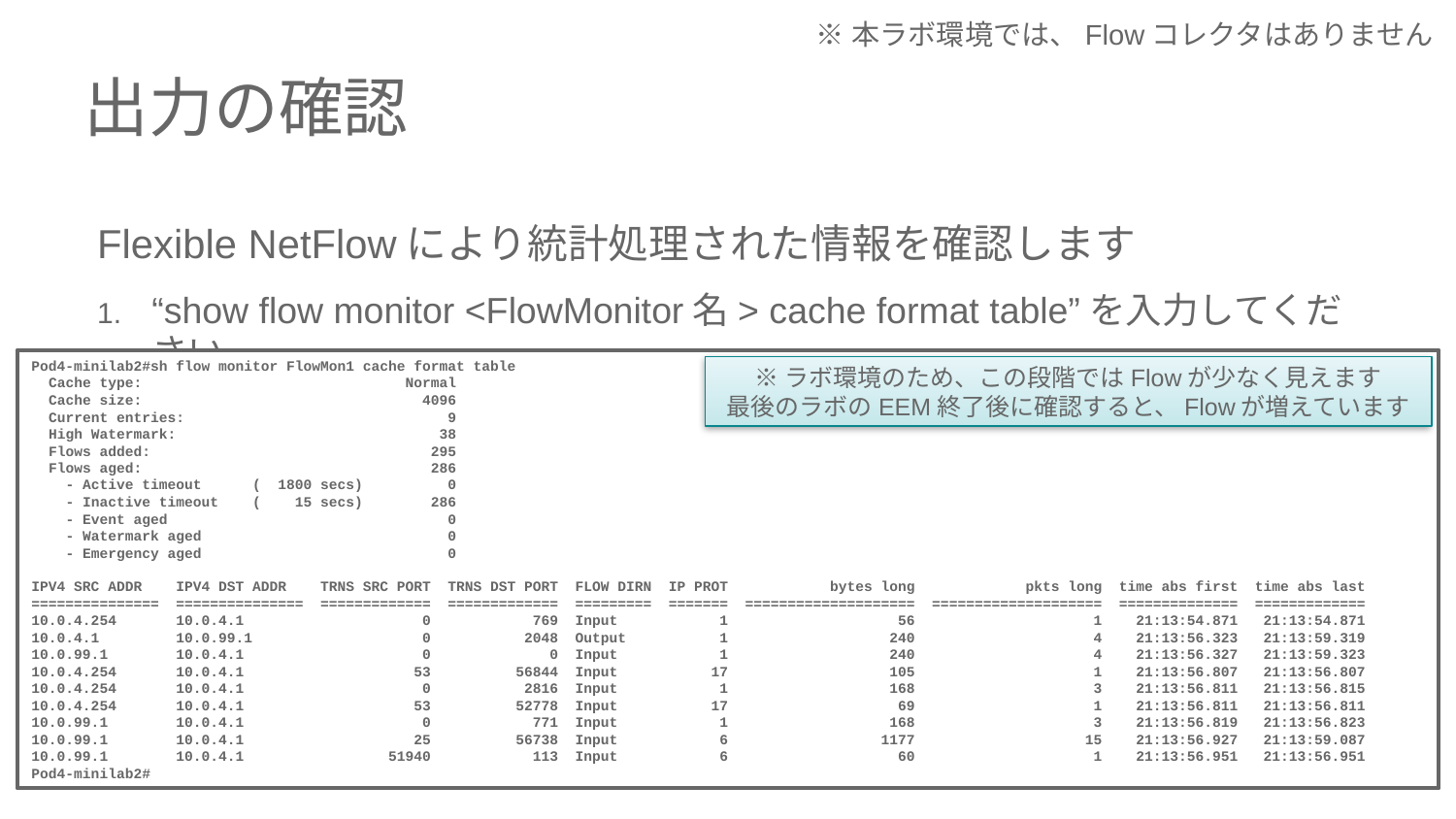

※本ラボ環境では、Flowコレクタはありません
# 出力の確認
Flexible NetFlowにより統計処理された情報を確認します
“show flow monitor <FlowMonitor名> cache format table”を入力してください

Pod4-minilab2#sh flow monitor FlowMon1 cache format table
  Cache type:                               Normal
  Cache size:                                 4096
  Current entries:                               9
  High Watermark:                               38
  Flows added:                                 295
  Flows aged:                                  286
    - Active timeout      (  1800 secs)          0
    - Inactive timeout    (    15 secs)        286
    - Event aged                                 0
    - Watermark aged                             0
    - Emergency aged                             0

IPV4 SRC ADDR    IPV4 DST ADDR    TRNS SRC PORT  TRNS DST PORT  FLOW DIRN  IP PROT            bytes long             pkts long  time abs first  time abs last
===============  ===============  =============  =============  =========  =======  ====================  ====================  ==============  =============
10.0.4.254       10.0.4.1                     0            769  Input            1                    56                     1    21:13:54.871   21:13:54.871
10.0.4.1         10.0.99.1                    0           2048  Output           1                   240                     4    21:13:56.323   21:13:59.319
10.0.99.1        10.0.4.1                     0              0  Input            1                   240                     4    21:13:56.327   21:13:59.323
10.0.4.254       10.0.4.1                    53          56844  Input           17                   105                     1    21:13:56.807   21:13:56.807
10.0.4.254       10.0.4.1                     0           2816  Input            1                   168                     3    21:13:56.811   21:13:56.815
10.0.4.254       10.0.4.1                    53          52778  Input           17                    69                     1    21:13:56.811   21:13:56.811
10.0.99.1        10.0.4.1                     0            771  Input            1                   168                     3    21:13:56.819   21:13:56.823
10.0.99.1        10.0.4.1                    25          56738  Input            6                  1177                    15    21:13:56.927   21:13:59.087
10.0.99.1        10.0.4.1                 51940            113  Input            6                    60                     1    21:13:56.951   21:13:56.951
Pod4-minilab2#
※ラボ環境のため、この段階ではFlowが少なく見えます
最後のラボのEEM終了後に確認すると、Flowが増えています